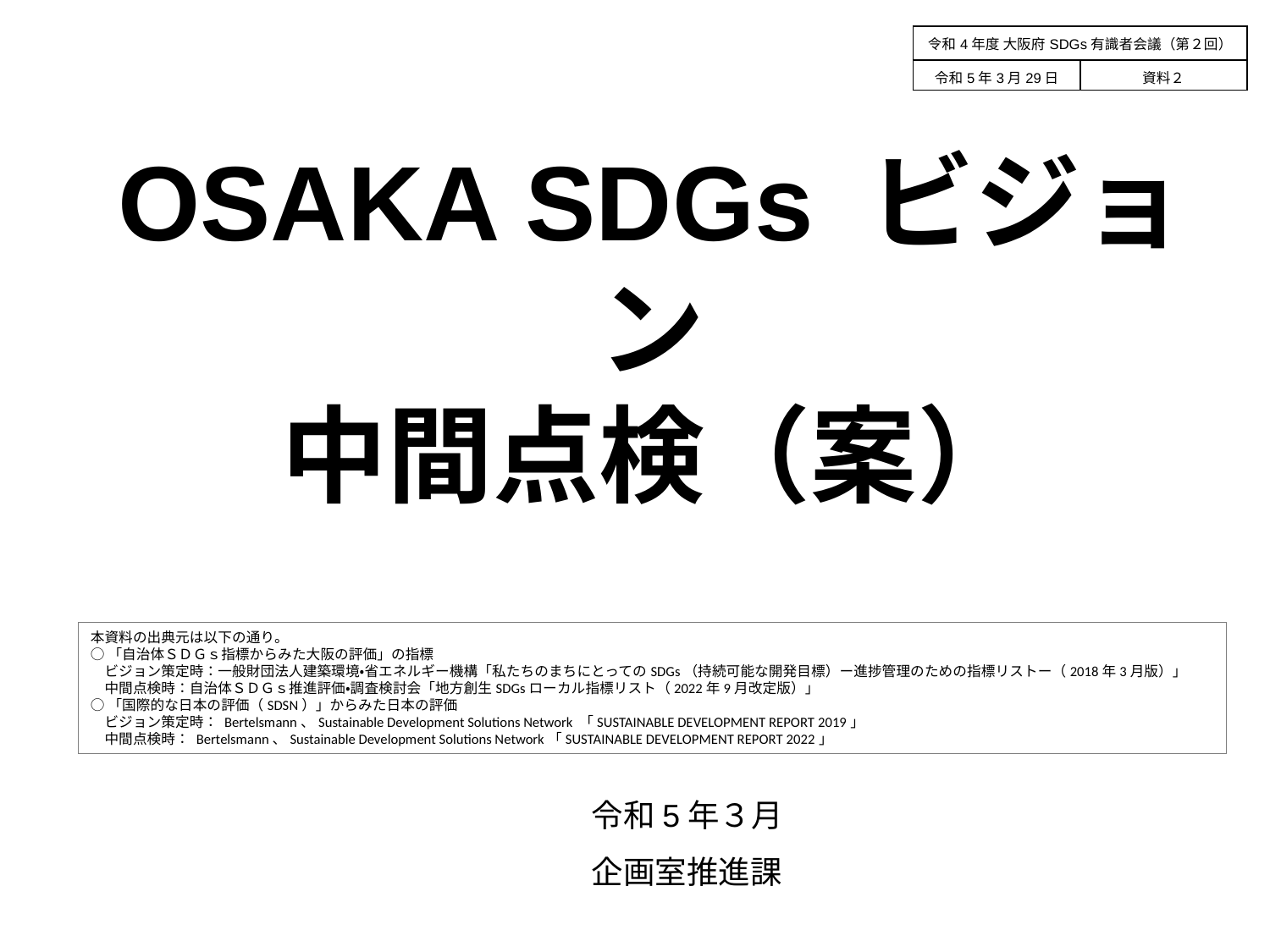

| 令和4年度 大阪府SDGs有識者会議（第２回） |  |
| --- | --- |
| 令和5年3月29日 | 資料２ |
OSAKA SDGs ビジョン
中間点検（案）
本資料の出典元は以下の通り。
○「自治体ＳＤＧｓ指標からみた大阪の評価」の指標
　ビジョン策定時：一般財団法人建築環境・省エネルギー機構「私たちのまちにとってのSDGs（持続可能な開発目標）ー進捗管理のための指標リストー（2018年3月版）」
　中間点検時：自治体ＳＤＧｓ推進評価・調査検討会「地方創生SDGsローカル指標リスト（2022年9月改定版）」
○「国際的な日本の評価（SDSN）」からみた日本の評価
　ビジョン策定時： Bertelsmann、Sustainable Development Solutions Network 「SUSTAINABLE DEVELOPMENT REPORT 2019」
　中間点検時： Bertelsmann、Sustainable Development Solutions Network「SUSTAINABLE DEVELOPMENT REPORT 2022」
令和5年３月
企画室推進課